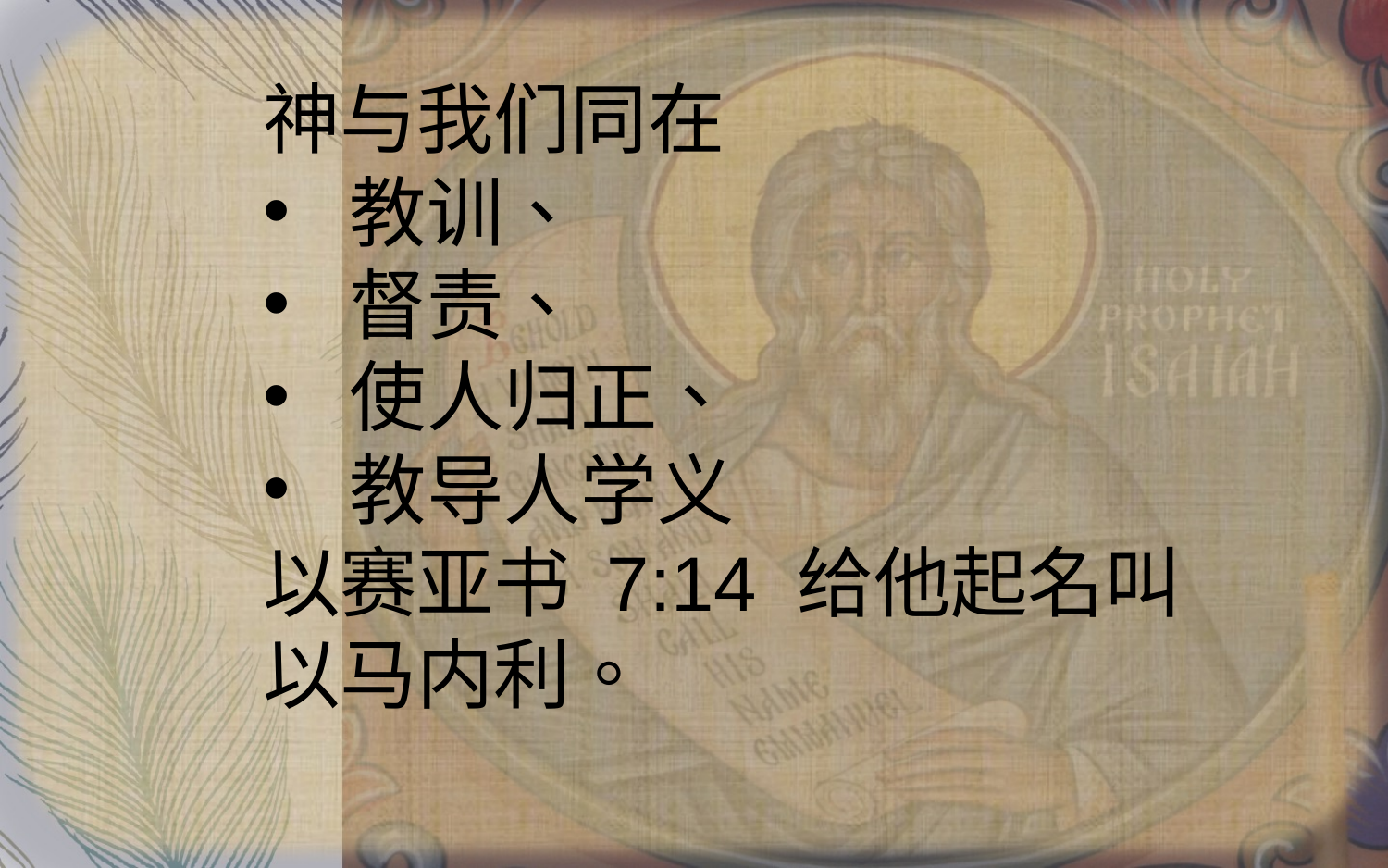

神与我们同在
教训、
督责、
使人归正、
教导人学义
以赛亚书 7:14 给他起名叫
以马内利。